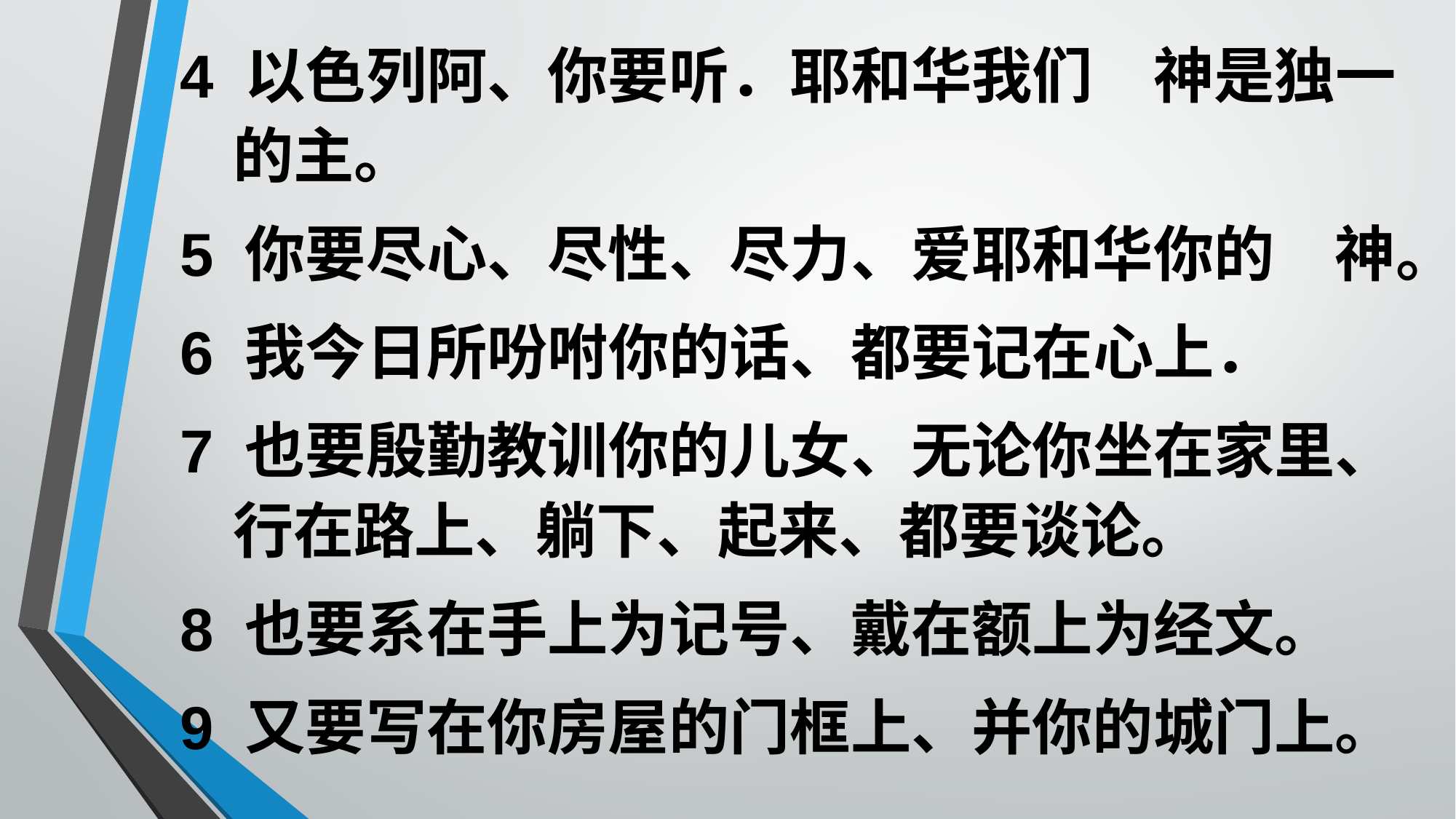

4 以色列阿、你要听．耶和华我们　神是独一的主。
5 你要尽心、尽性、尽力、爱耶和华你的　神。
6 我今日所吩咐你的话、都要记在心上．
7 也要殷勤教训你的儿女、无论你坐在家里、行在路上、躺下、起来、都要谈论。
8 也要系在手上为记号、戴在额上为经文。
9 又要写在你房屋的门框上、并你的城门上。